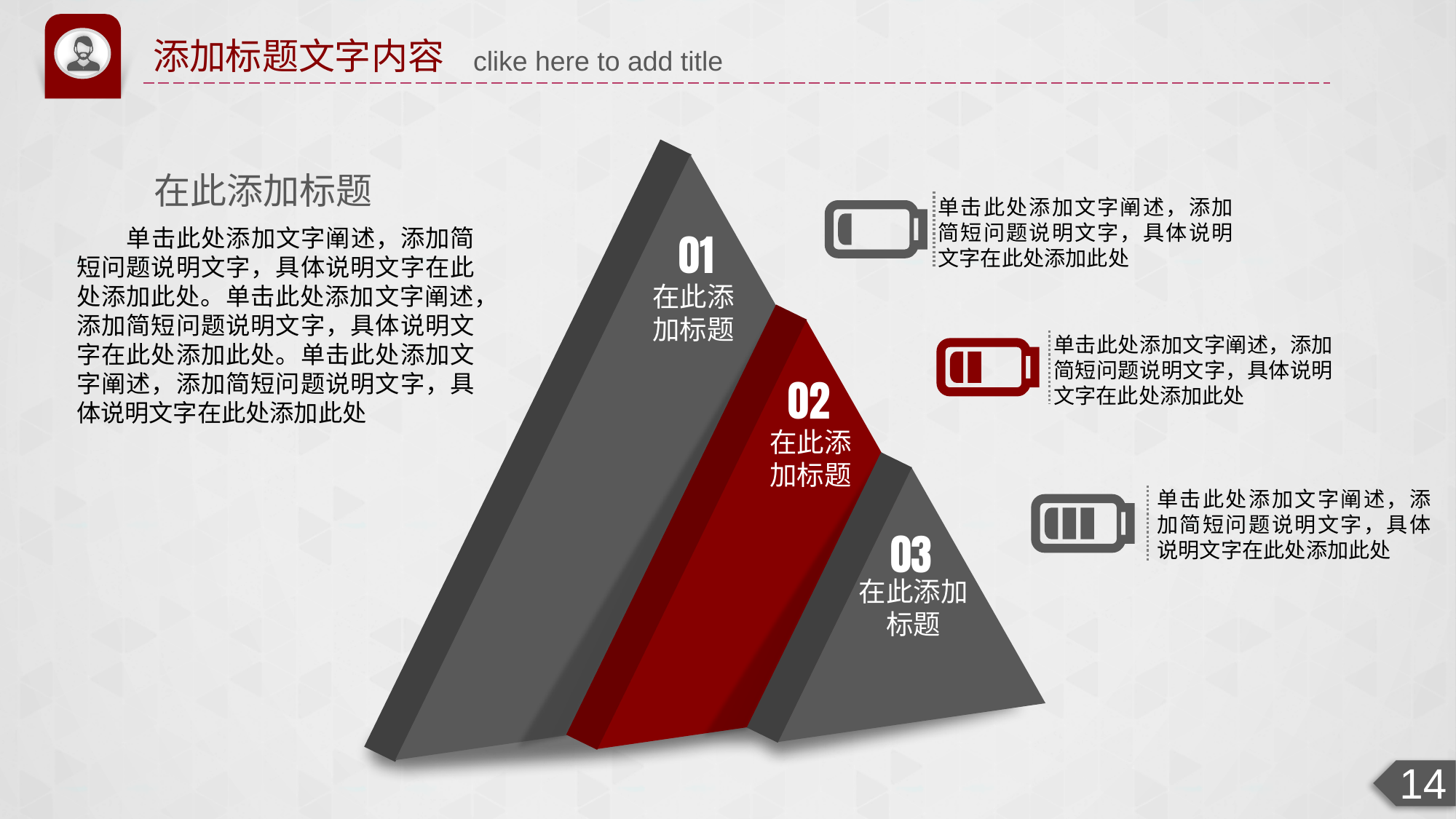

在此添加标题
       单击此处添加文字阐述，添加简短问题说明文字，具体说明文字在此处添加此处。单击此处添加文字阐述，添加简短问题说明文字，具体说明文字在此处添加此处。单击此处添加文字阐述，添加简短问题说明文字，具体说明文字在此处添加此处
单击此处添加文字阐述，添加简短问题说明文字，具体说明文字在此处添加此处

01
在此添加标题
单击此处添加文字阐述，添加简短问题说明文字，具体说明文字在此处添加此处

02
在此添加标题
单击此处添加文字阐述，添加简短问题说明文字，具体说明文字在此处添加此处

03
在此添加标题